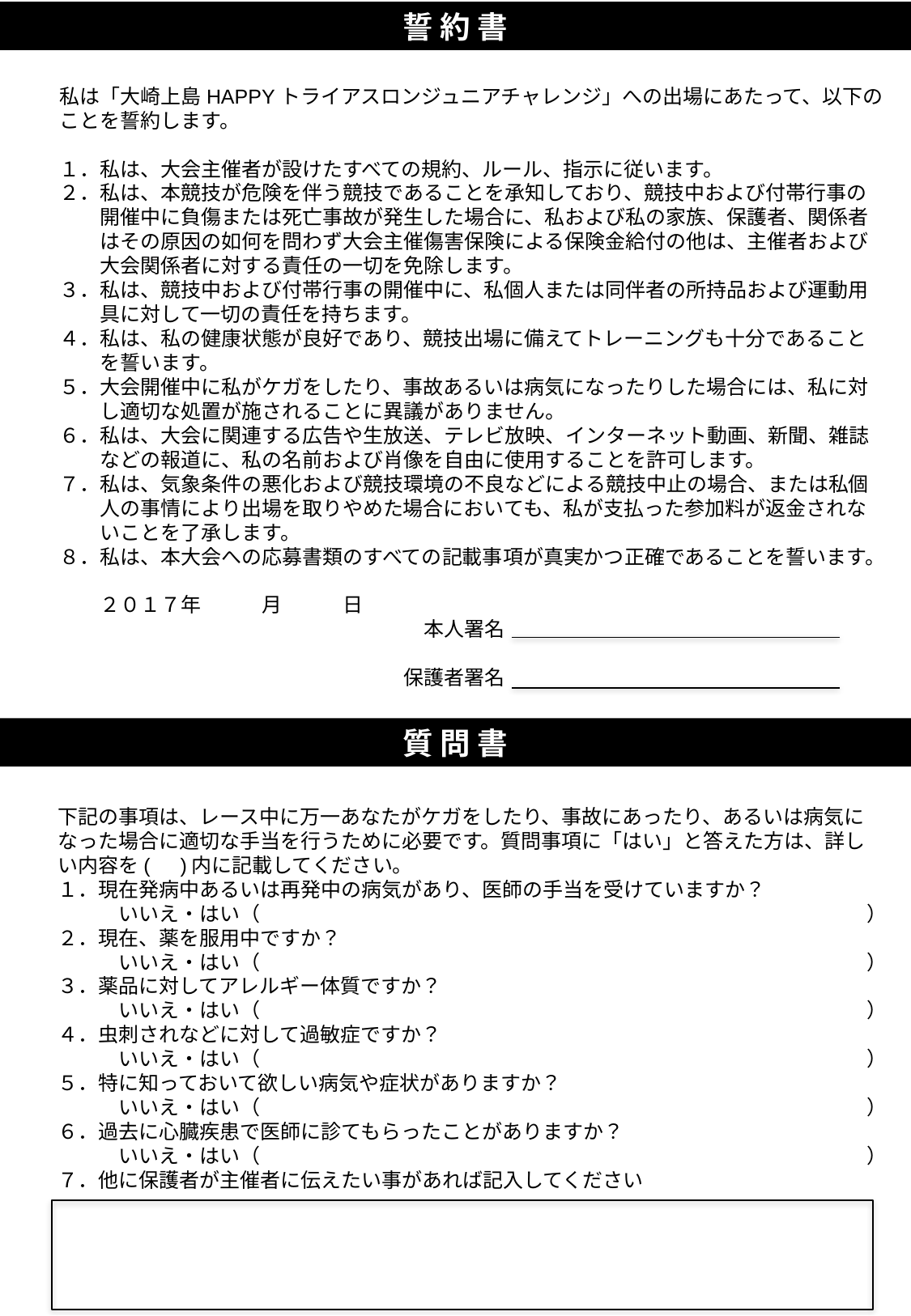

誓 約 書
私は「大崎上島HAPPYトライアスロンジュニアチャレンジ」への出場にあたって、以下の
ことを誓約します。

１．私は、大会主催者が設けたすべての規約、ルール、指示に従います。
２．私は、本競技が危険を伴う競技であることを承知しており、競技中および付帯行事の
　　開催中に負傷または死亡事故が発生した場合に、私および私の家族、保護者、関係者
　　はその原因の如何を問わず大会主催傷害保険による保険金給付の他は、主催者および
　　大会関係者に対する責任の一切を免除します。
３．私は、競技中および付帯行事の開催中に、私個人または同伴者の所持品および運動用
　　具に対して一切の責任を持ちます。
４．私は、私の健康状態が良好であり、競技出場に備えてトレーニングも十分であること
　　を誓います。
５．大会開催中に私がケガをしたり、事故あるいは病気になったりした場合には、私に対
　　し適切な処置が施されることに異議がありません。
６．私は、大会に関連する広告や生放送、テレビ放映、インターネット動画、新聞、雑誌
　　などの報道に、私の名前および肖像を自由に使用することを許可します。
７．私は、気象条件の悪化および競技環境の不良などによる競技中止の場合、または私個
　　人の事情により出場を取りやめた場合においても、私が支払った参加料が返金されな
　　いことを了承します。
８．私は、本大会への応募書類のすべての記載事項が真実かつ正確であることを誓います。

　　２０１７年　　　月　　　日
　　　　　　　　　　　　　　　　　　本人署名

　　　　　　　　　　　　　　　　　保護者署名
質 問 書
下記の事項は、レース中に万一あなたがケガをしたり、事故にあったり、あるいは病気に
なった場合に適切な手当を行うために必要です。質問事項に「はい」と答えた方は、詳し
い内容を(　)内に記載してください。
１．現在発病中あるいは再発中の病気があり、医師の手当を受けていますか？
　　　いいえ・はい（　　　　　　　　　　　　　　　　　　　　　　　　　　　　　　）
２．現在、薬を服用中ですか？
　　　いいえ・はい（　　　　　　　　　　　　　　　　　　　　　　　　　　　　　　）
３．薬品に対してアレルギー体質ですか？
　　　いいえ・はい（　　　　　　　　　　　　　　　　　　　　　　　　　　　　　　）
４．虫刺されなどに対して過敏症ですか？
　　　いいえ・はい（　　　　　　　　　　　　　　　　　　　　　　　　　　　　　　）
５．特に知っておいて欲しい病気や症状がありますか？
　　　いいえ・はい（　　　　　　　　　　　　　　　　　　　　　　　　　　　　　　）
６．過去に心臓疾患で医師に診てもらったことがありますか？
　　　いいえ・はい（　　　　　　　　　　　　　　　　　　　　　　　　　　　　　　）
７．他に保護者が主催者に伝えたい事があれば記入してください